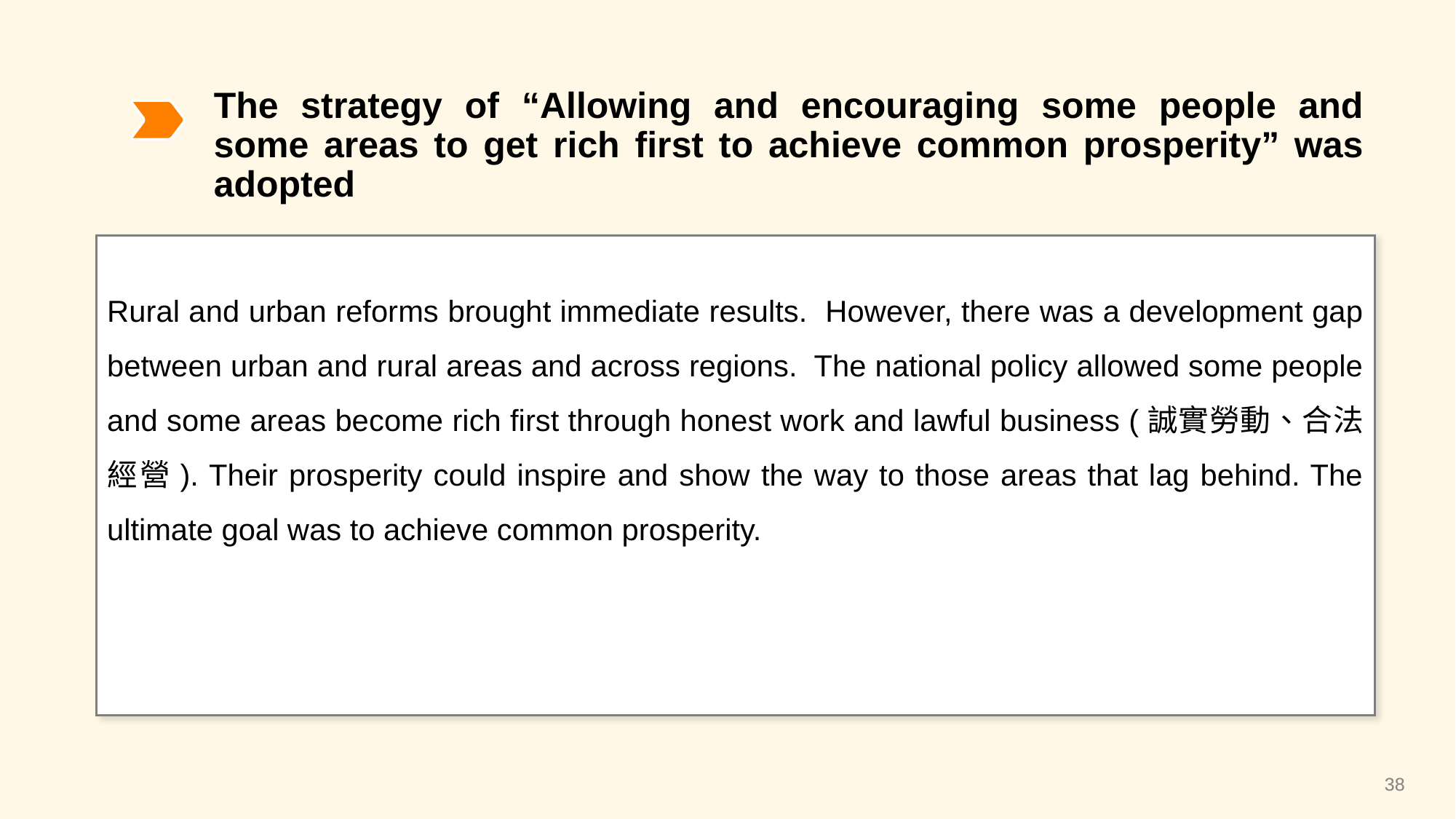

The strategy of “Allowing and encouraging some people and some areas to get rich first to achieve common prosperity” was adopted

Rural and urban reforms brought immediate results.  However, there was a development gap between urban and rural areas and across regions.  The national policy allowed some people and some areas become rich first through honest work and lawful business (誠實勞動、合法經營). Their prosperity could inspire and show the way to those areas that lag behind. The ultimate goal was to achieve common prosperity.